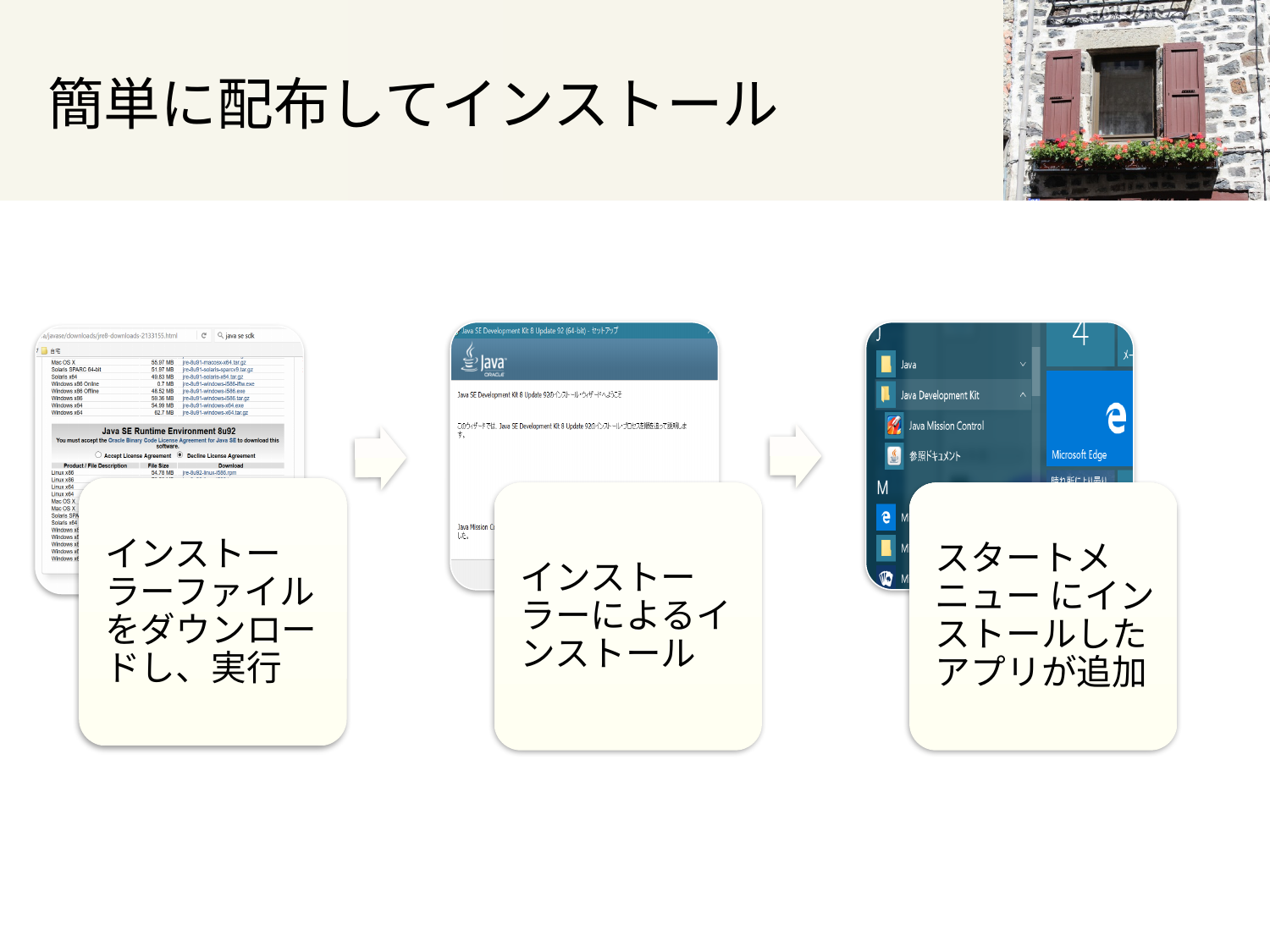

# 簡単に配布してインストール
インストーラーファイルをダウンロードし、実行

インストーラーによるインストール

スタートメニュー にインストールしたアプリが追加